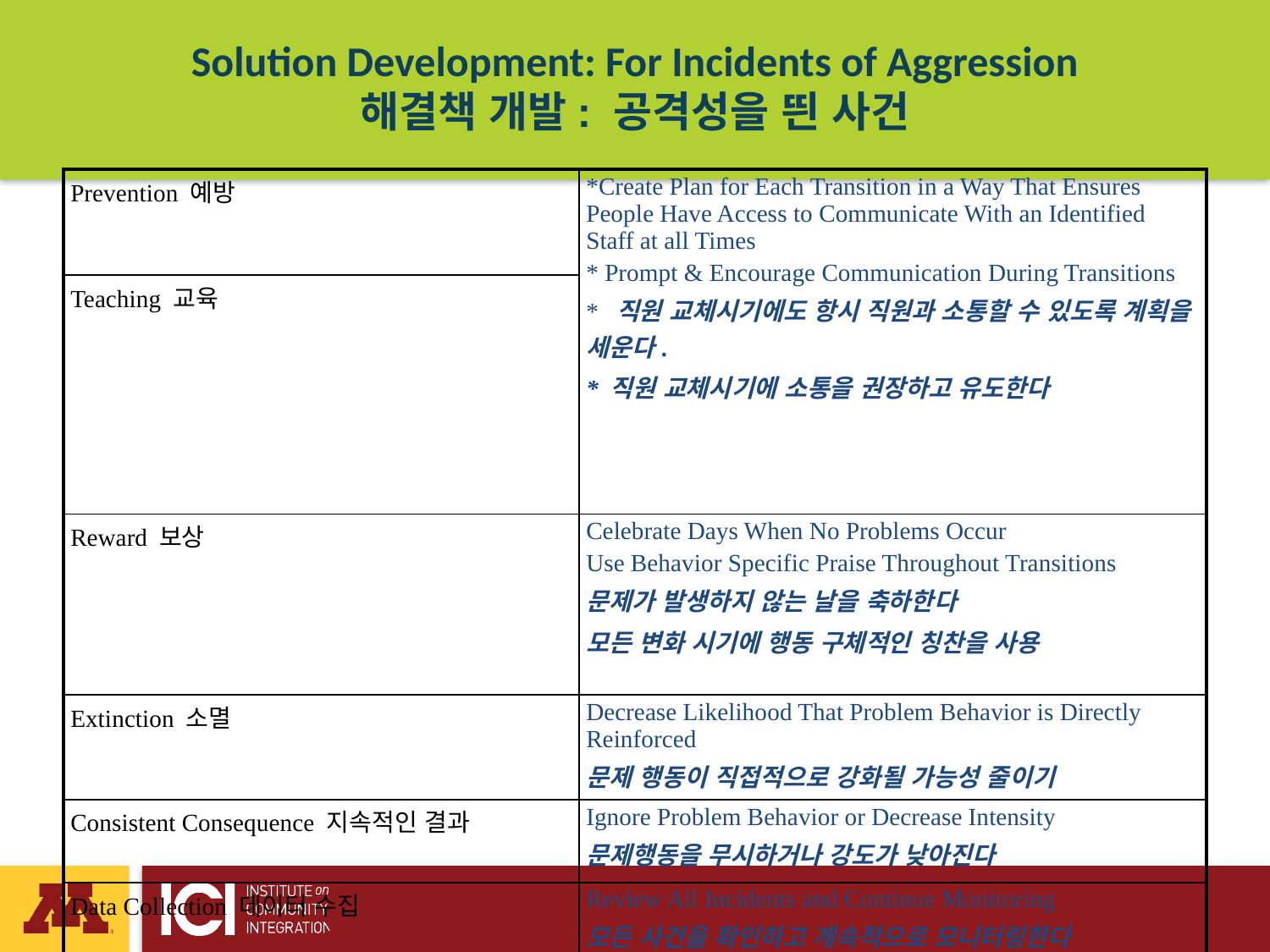

# Solution Development: For Incidents of Aggression 해결책 개발: 공격성을 띈 사건
| Prevention 예방 | \*Create Plan for Each Transition in a Way That Ensures People Have Access to Communicate With an Identified Staff at all Times \* Prompt & Encourage Communication During Transitions \* 직원 교체시기에도 항시 직원과 소통할 수 있도록 계획을 세운다. \* 직원 교체시기에 소통을 권장하고 유도한다 |
| --- | --- |
| Teaching 교육 |  |
| Reward 보상 | Celebrate Days When No Problems Occur Use Behavior Specific Praise Throughout Transitions 문제가 발생하지 않는 날을 축하한다 모든 변화 시기에 행동 구체적인 칭찬을 사용 |
| Extinction 소멸 | Decrease Likelihood That Problem Behavior is Directly Reinforced 문제 행동이 직접적으로 강화될 가능성 줄이기 |
| Consistent Consequence 지속적인 결과 | Ignore Problem Behavior or Decrease Intensity 문제행동을 무시하거나 강도가 낮아진다 |
| Data Collection 데이터 수집 | Review All Incidents and Continue Monitoring 모든 사건을 확인하고 계속적으로 모니터링한다 |